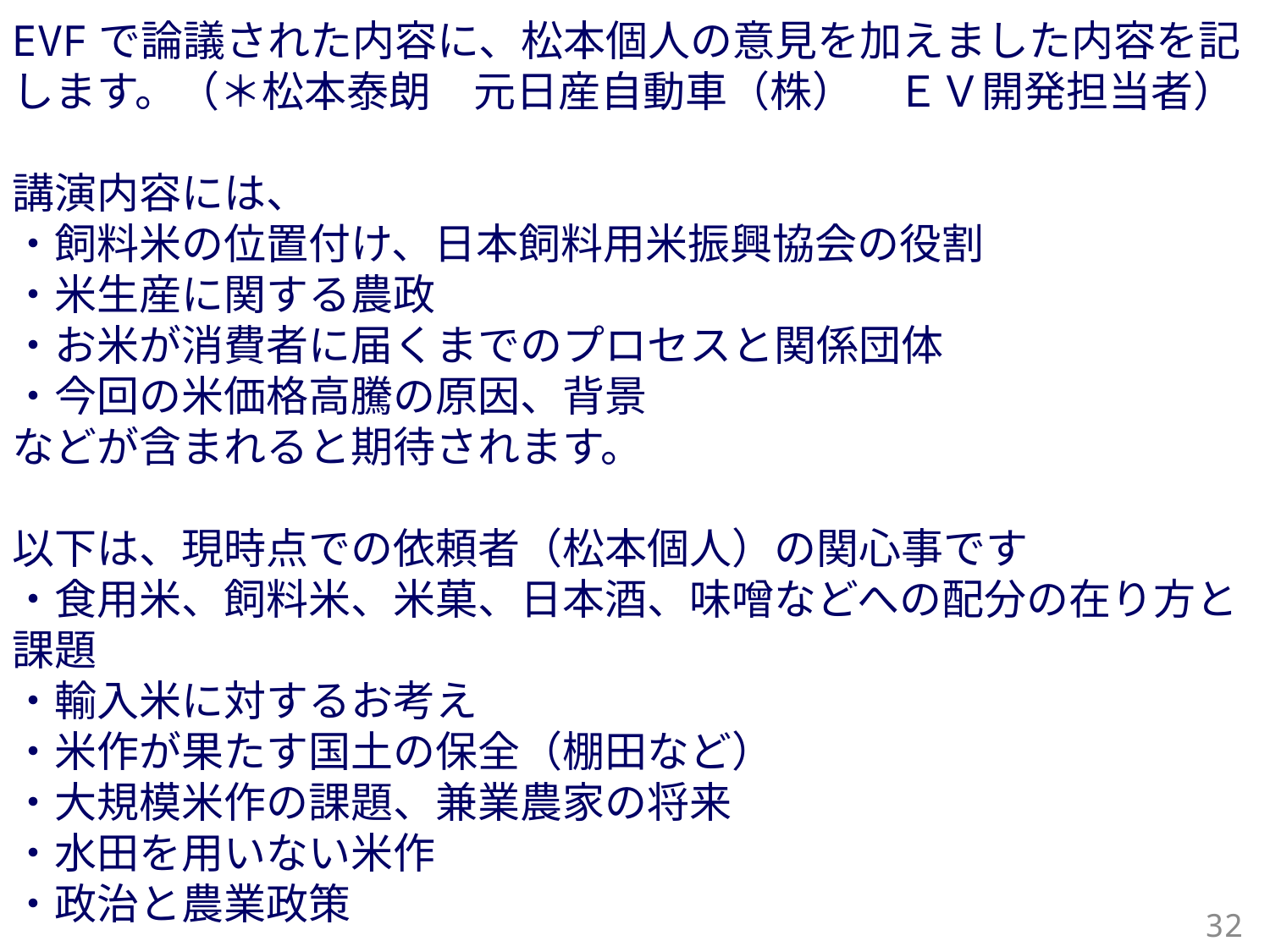

EVFで論議された内容に、松本個人の意見を加えました内容を記します。（＊松本泰朗　元日産自動車（株）　ＥＶ開発担当者）

講演内容には、
・飼料米の位置付け、日本飼料用米振興協会の役割
・米生産に関する農政
・お米が消費者に届くまでのプロセスと関係団体
・今回の米価格高騰の原因、背景
などが含まれると期待されます。

以下は、現時点での依頼者（松本個人）の関心事です
・食用米、飼料米、米菓、日本酒、味噌などへの配分の在り方と課題
・輸入米に対するお考え
・米作が果たす国土の保全（棚田など）
・大規模米作の課題、兼業農家の将来
・水田を用いない米作
・政治と農業政策
32